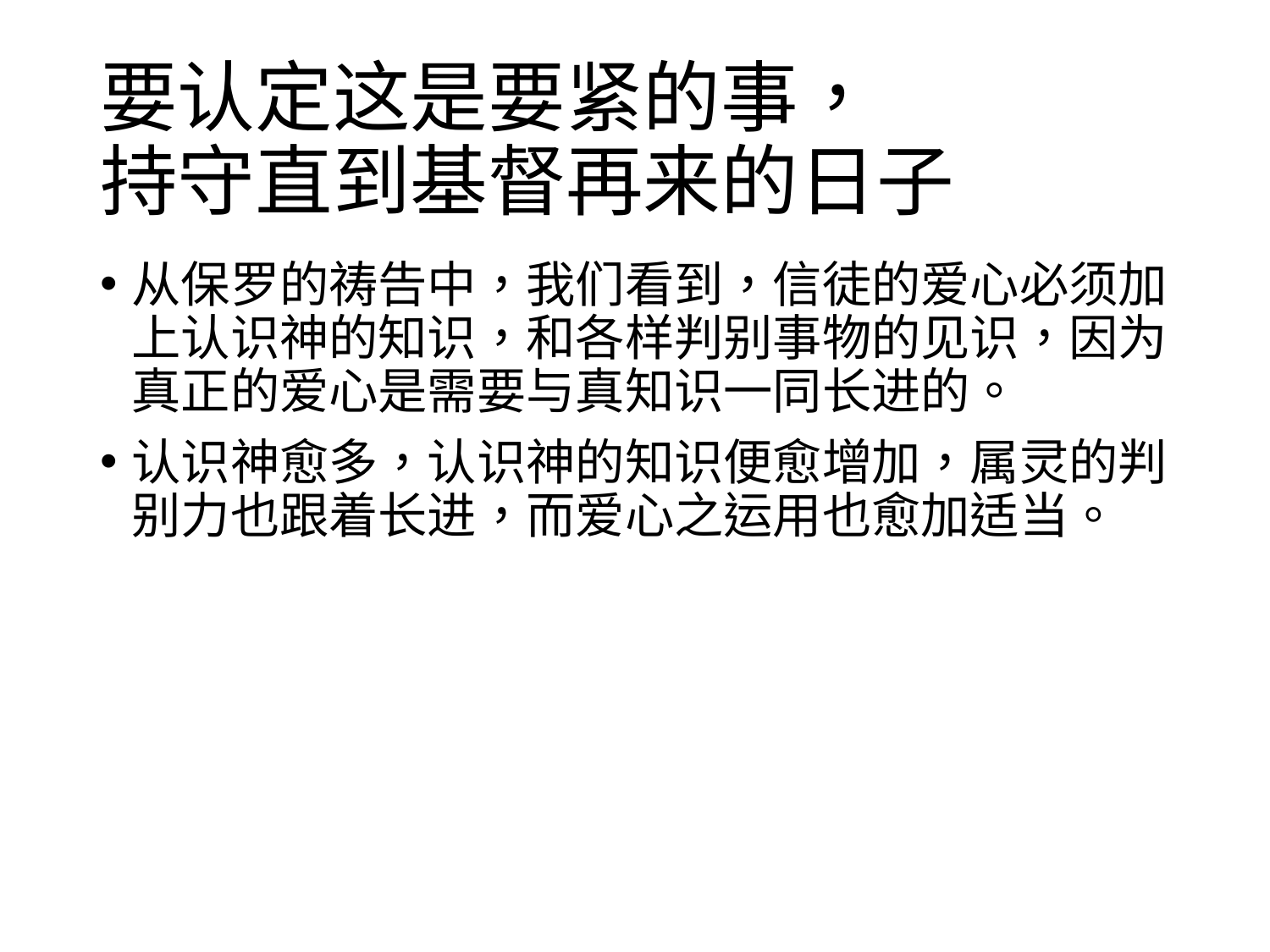

# 要认定这是要紧的事， 持守直到基督再来的日子
从保罗的祷告中，我们看到，信徒的爱心必须加上认识神的知识，和各样判别事物的见识，因为真正的爱心是需要与真知识一同长进的。
认识神愈多，认识神的知识便愈增加，属灵的判别力也跟着长进，而爱心之运用也愈加适当。